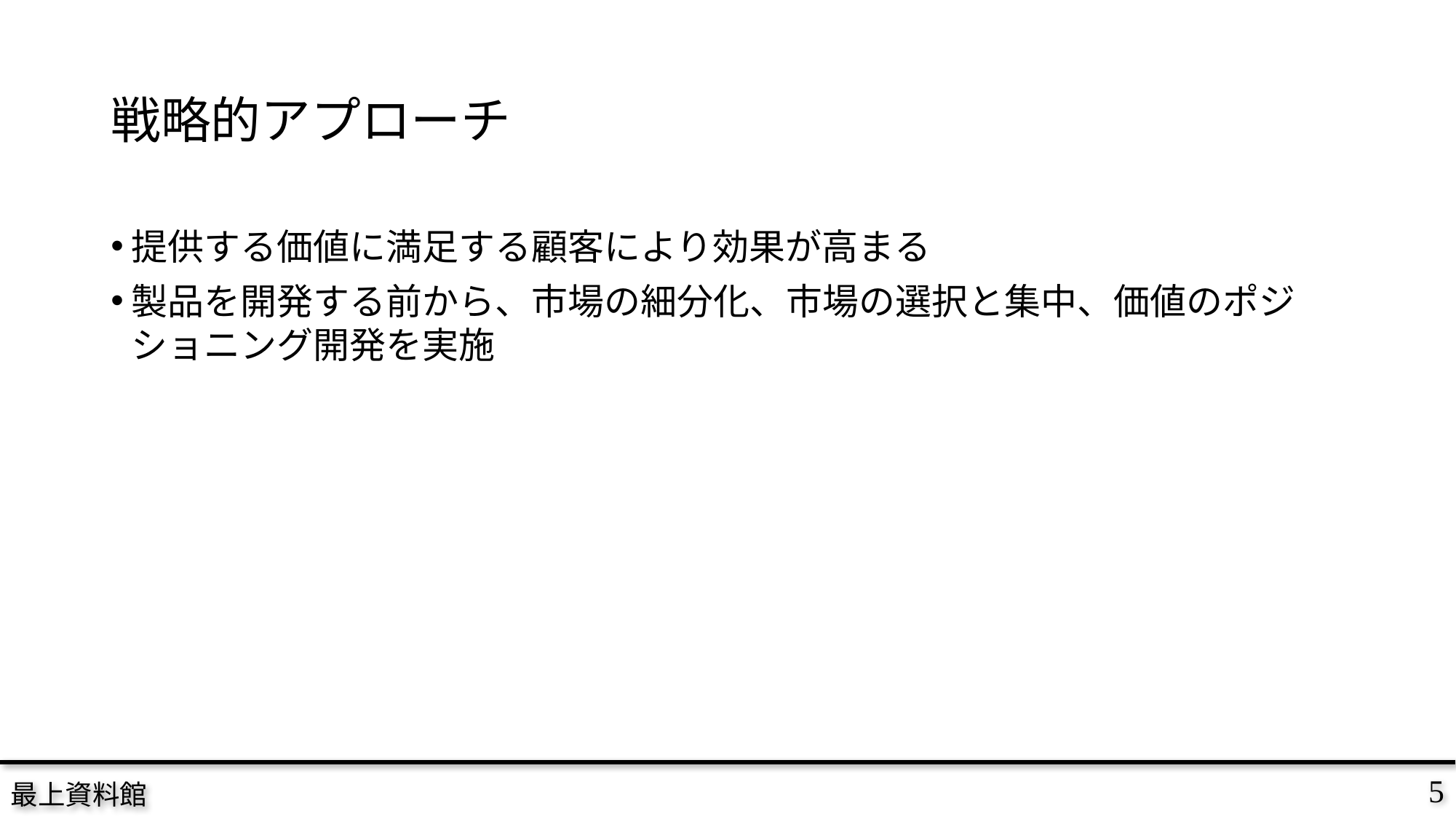

# 戦略的アプローチ
提供する価値に満足する顧客により効果が高まる
製品を開発する前から、市場の細分化、市場の選択と集中、価値のポジショニング開発を実施